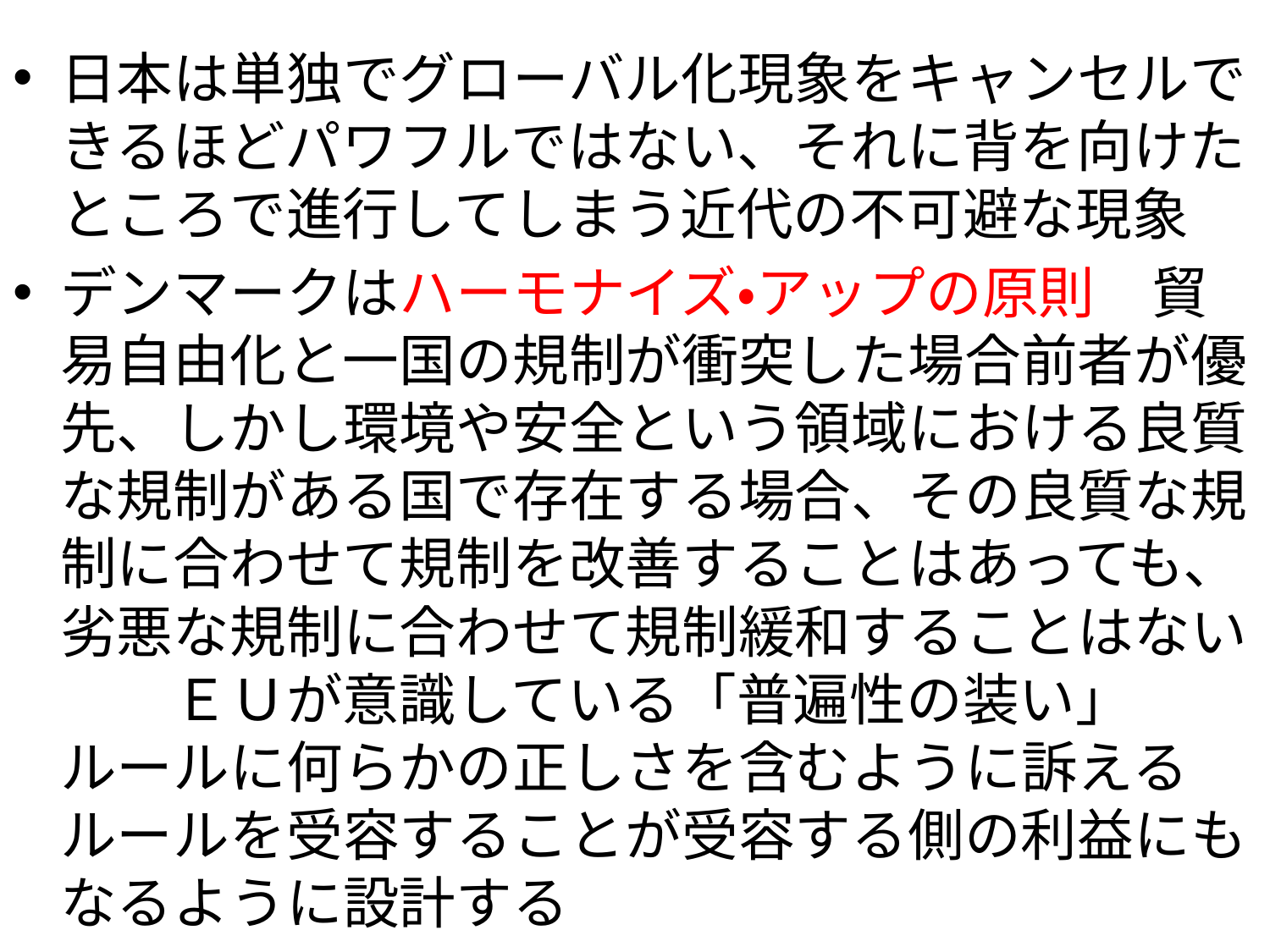

日本は単独でグローバル化現象をキャンセルできるほどパワフルではない、それに背を向けたところで進行してしまう近代の不可避な現象
デンマークはハーモナイズ・アップの原則　貿易自由化と一国の規制が衝突した場合前者が優先、しかし環境や安全という領域における良質な規制がある国で存在する場合、その良質な規制に合わせて規制を改善することはあっても、劣悪な規制に合わせて規制緩和することはない　　ＥＵが意識している「普遍性の装い」　ルールに何らかの正しさを含むように訴える　ルールを受容することが受容する側の利益にもなるように設計する